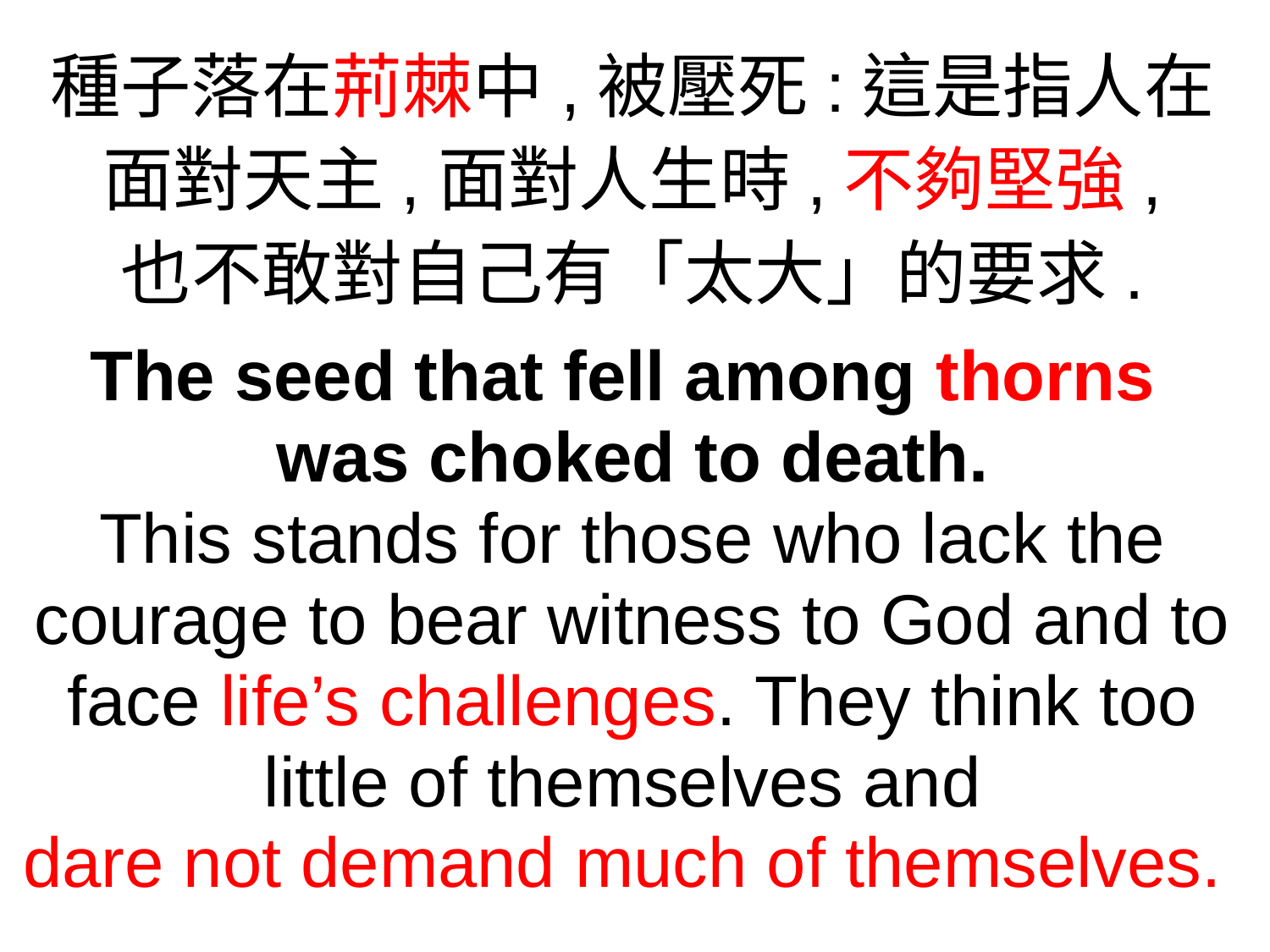

種子落在荊棘中,被壓死:這是指人在
面對天主,面對人生時,不夠堅強,
也不敢對自己有「太大」的要求.
The seed that fell among thorns
was choked to death.
This stands for those who lack the courage to bear witness to God and to face life’s challenges. They think too little of themselves and
dare not demand much of themselves.